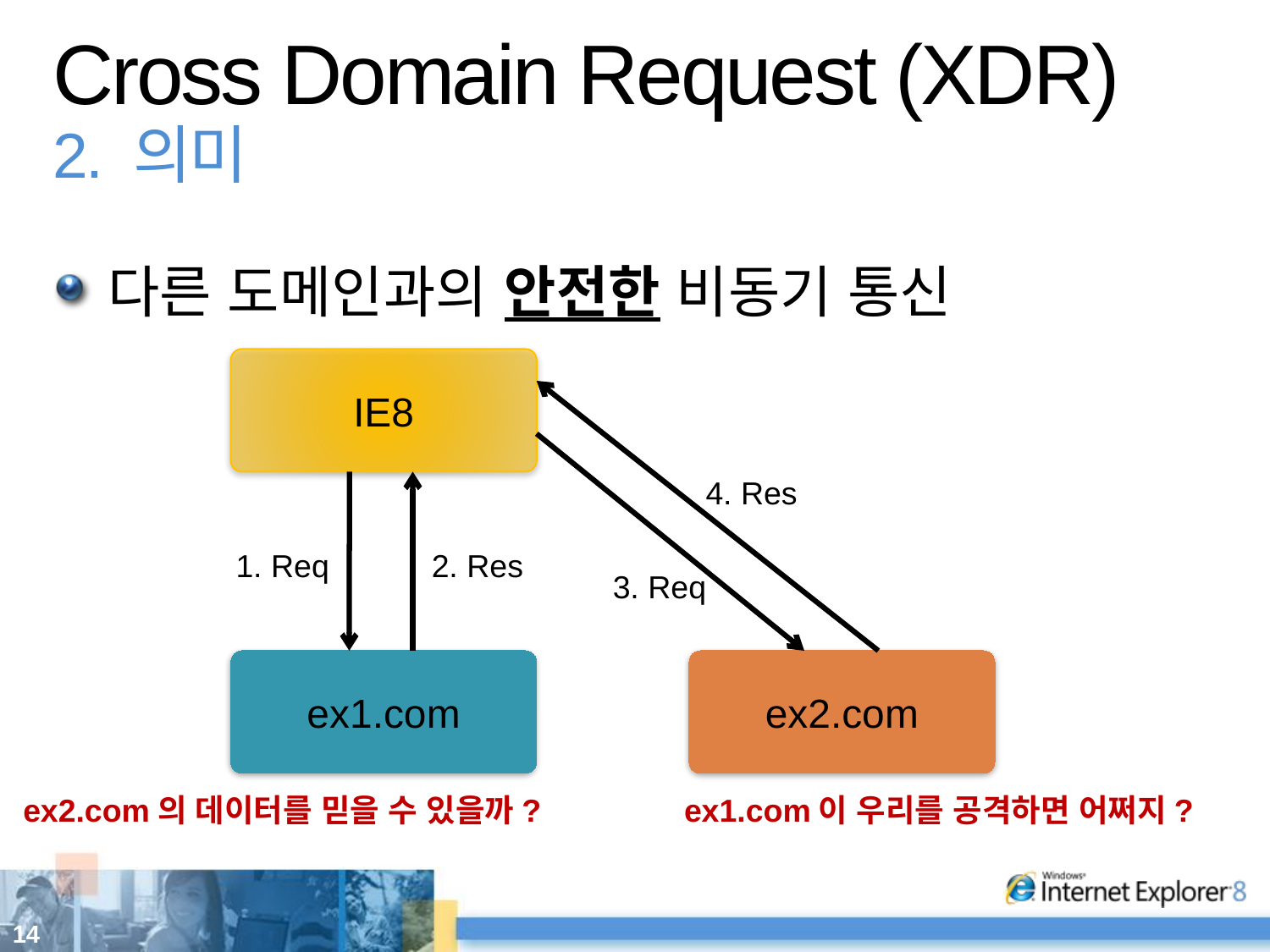

# Cross Domain Request (XDR) 2. 의미
다른 도메인과의 안전한 비동기 통신

IE8
4. Res
1. Req
2. Res
3. Req
ex1.com
ex2.com
ex2.com의 데이터를 믿을 수 있을까?
ex1.com이 우리를 공격하면 어쩌지?